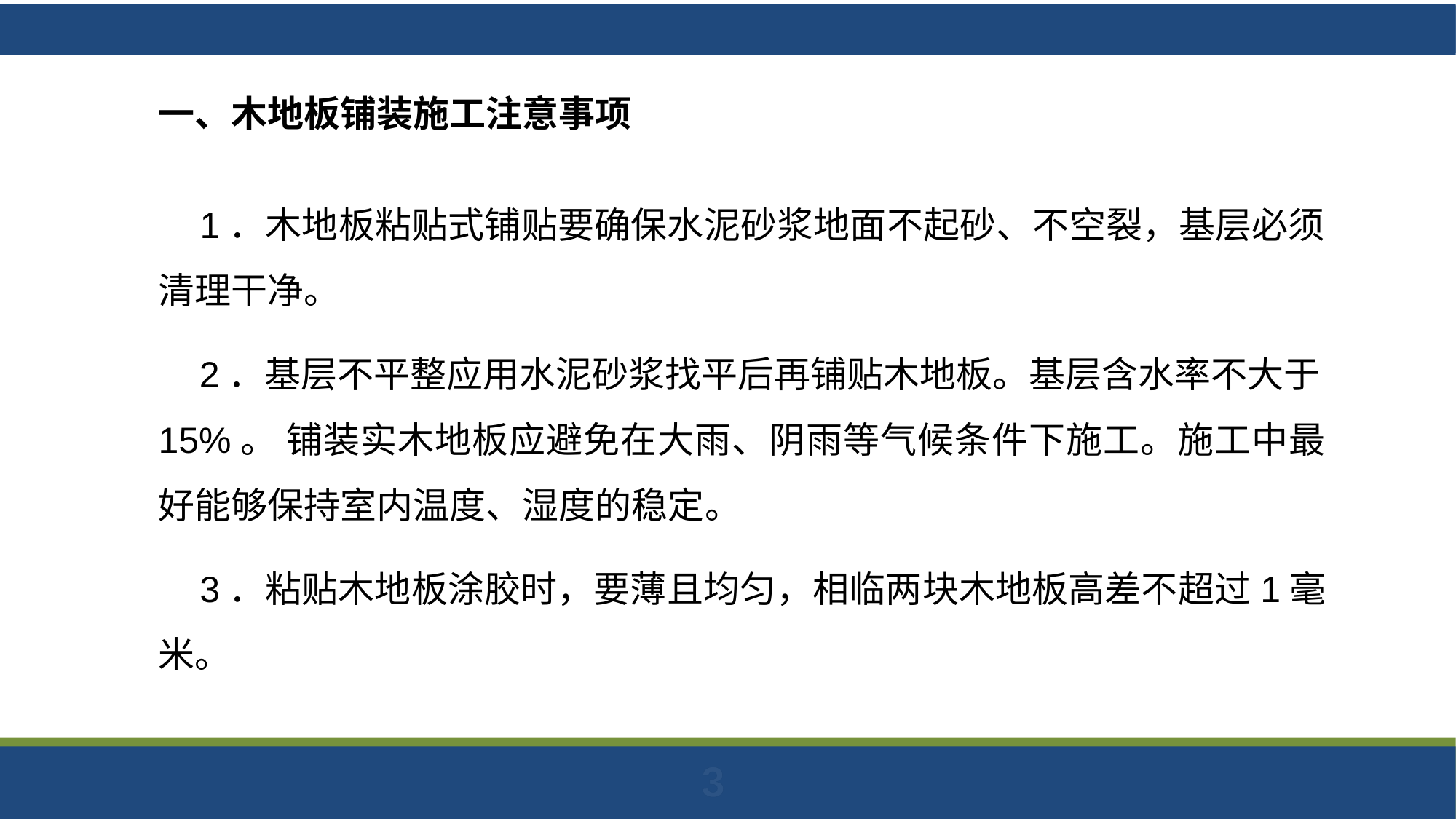

一、木地板铺装施工注意事项

    1．木地板粘贴式铺贴要确保水泥砂浆地面不起砂、不空裂，基层必须清理干净。
    2．基层不平整应用水泥砂浆找平后再铺贴木地板。基层含水率不大于15%。 铺装实木地板应避免在大雨、阴雨等气候条件下施工。施工中最好能够保持室内温度、湿度的稳定。
    3．粘贴木地板涂胶时，要薄且均匀，相临两块木地板高差不超过1毫米。

3